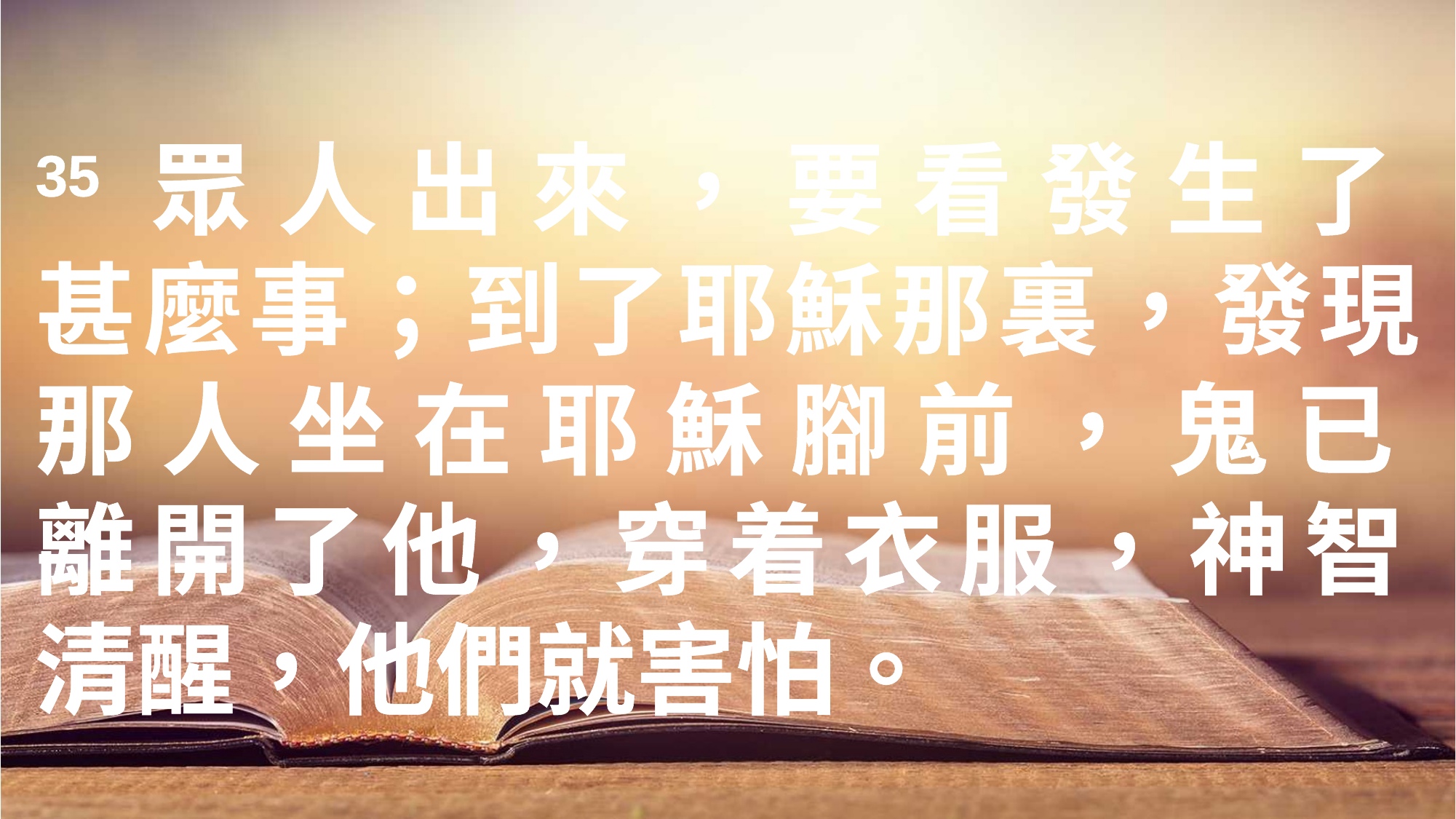

35眾人出來，要看發生了
甚麼事；到了耶穌那裏，發現那人坐在耶穌腳前，鬼已
離開了他，穿着衣服，神智
清醒，他們就害怕。